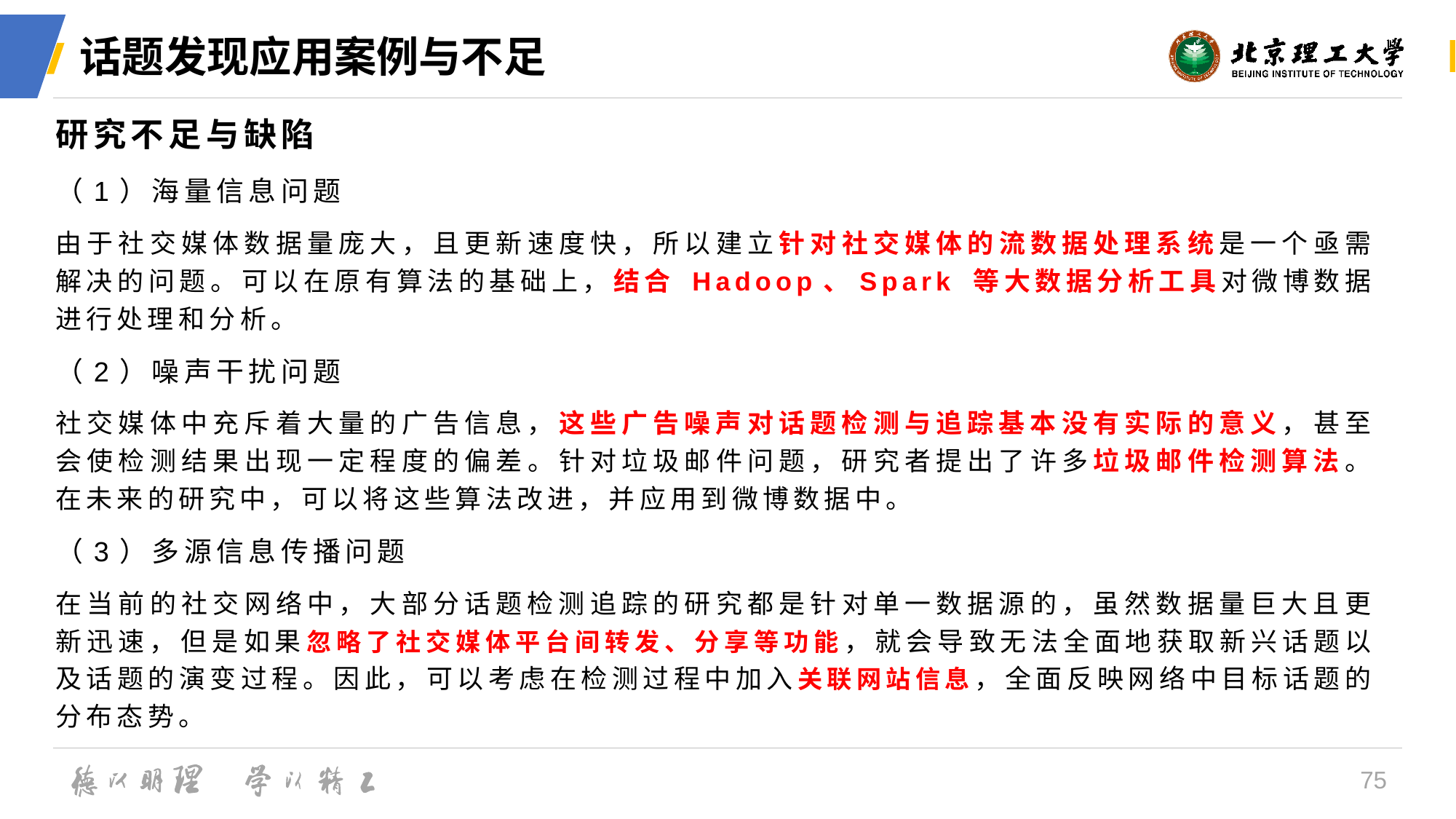

# 话题发现应用案例与不足
研究不足与缺陷
（1）海量信息问题
由于社交媒体数据量庞大，且更新速度快，所以建立针对社交媒体的流数据处理系统是一个亟需解决的问题。可以在原有算法的基础上，结合 Hadoop、Spark 等大数据分析工具对微博数据进行处理和分析。
（2）噪声干扰问题
社交媒体中充斥着大量的广告信息，这些广告噪声对话题检测与追踪基本没有实际的意义，甚至会使检测结果出现一定程度的偏差。针对垃圾邮件问题，研究者提出了许多垃圾邮件检测算法。在未来的研究中，可以将这些算法改进，并应用到微博数据中。
（3）多源信息传播问题
在当前的社交网络中，大部分话题检测追踪的研究都是针对单一数据源的，虽然数据量巨大且更新迅速，但是如果忽略了社交媒体平台间转发、分享等功能，就会导致无法全面地获取新兴话题以及话题的演变过程。因此，可以考虑在检测过程中加入关联网站信息，全面反映网络中目标话题的分布态势。